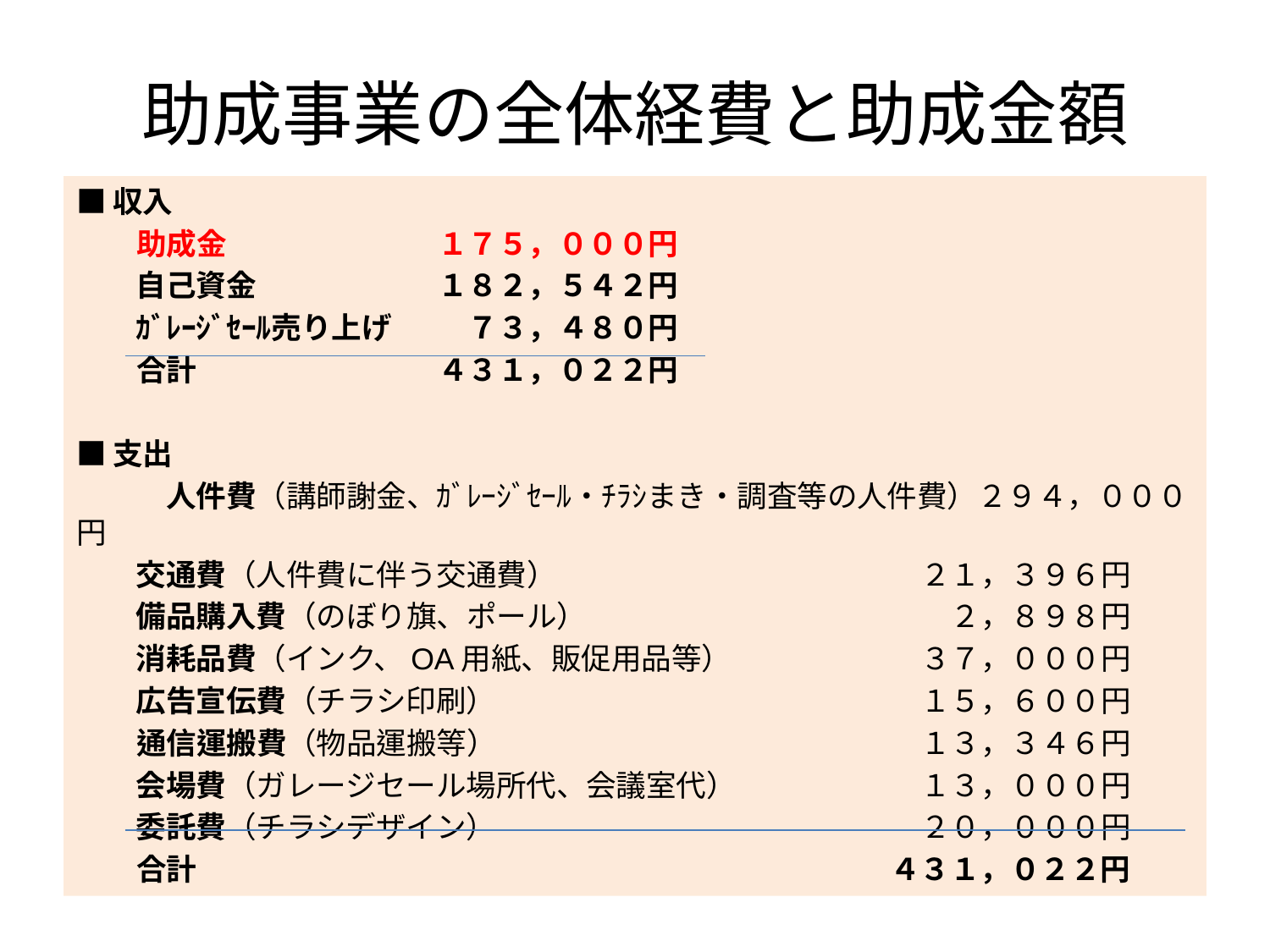

# 助成事業の全体経費と助成金額
■収入
　　助成金		１７５，０００円
　　自己資金		１８２，５４２円
　　ｶﾞﾚｰｼﾞｾｰﾙ売り上げ	　７３，４８０円
　　合計			４３１，０２２円

■支出
　　　人件費（講師謝金、ｶﾞﾚｰｼﾞｾｰﾙ・ﾁﾗｼまき・調査等の人件費）２９４，０００円
　　交通費（人件費に伴う交通費）				２１，３９６円
　　備品購入費（のぼり旗、ポール）			　２，８９８円
　　消耗品費（インク、OA用紙、販促用品等）		３７，０００円
　　広告宣伝費（チラシ印刷）				１５，６００円
　　通信運搬費（物品運搬等）				１３，３４６円
　　会場費（ガレージセール場所代、会議室代）		１３，０００円
　　委託費（チラシデザイン）				２０，０００円
　　合計						　　　４３１，０２２円